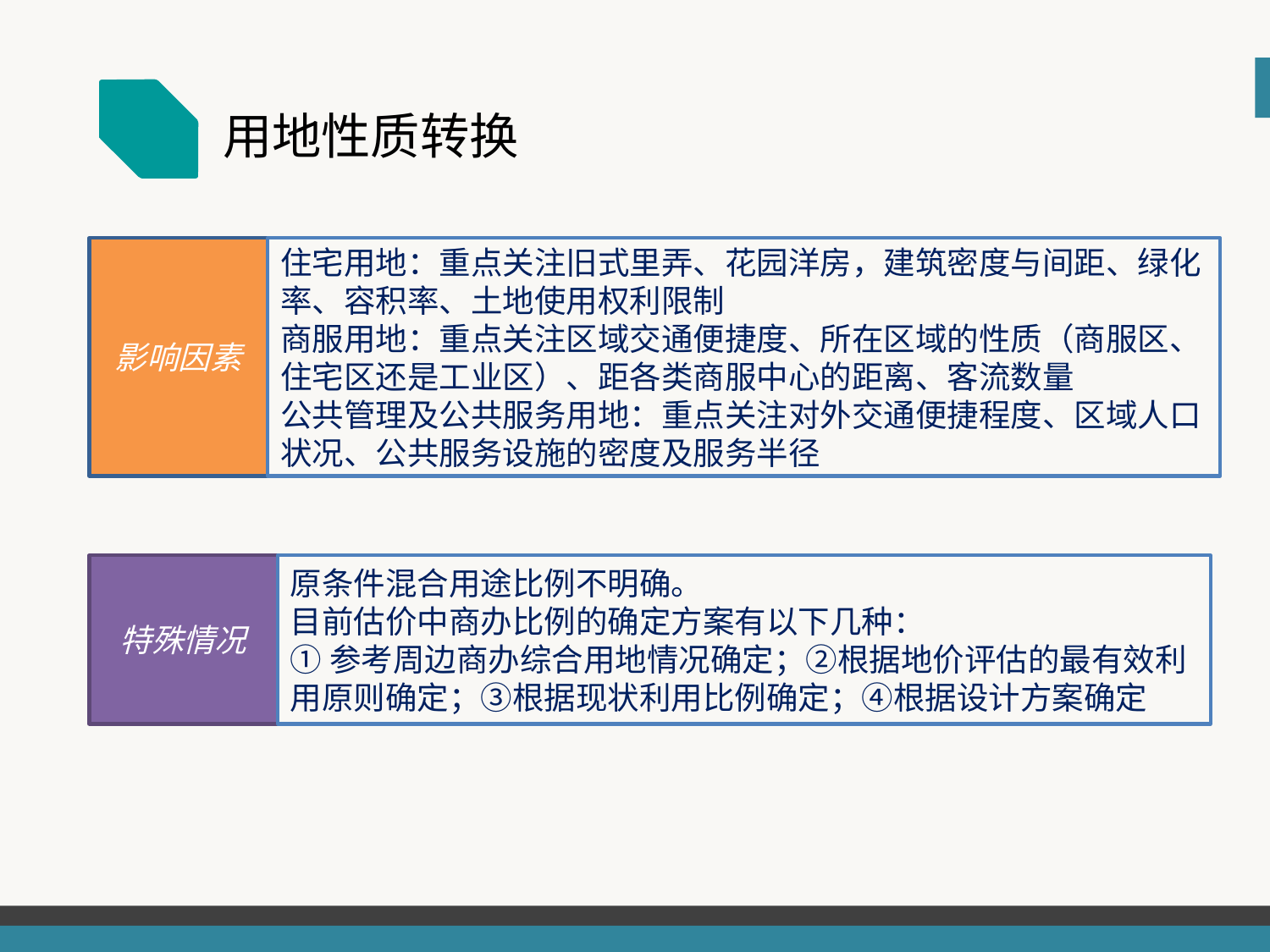

用地性质转换

影响因素
住宅用地：重点关注旧式里弄、花园洋房，建筑密度与间距、绿化率、容积率、土地使用权利限制
商服用地：重点关注区域交通便捷度、所在区域的性质（商服区、住宅区还是工业区）、距各类商服中心的距离、客流数量
公共管理及公共服务用地：重点关注对外交通便捷程度、区域人口状况、公共服务设施的密度及服务半径
特殊情况
原条件混合用途比例不明确。
目前估价中商办比例的确定方案有以下几种：
①参考周边商办综合用地情况确定；②根据地价评估的最有效利用原则确定；③根据现状利用比例确定；④根据设计方案确定